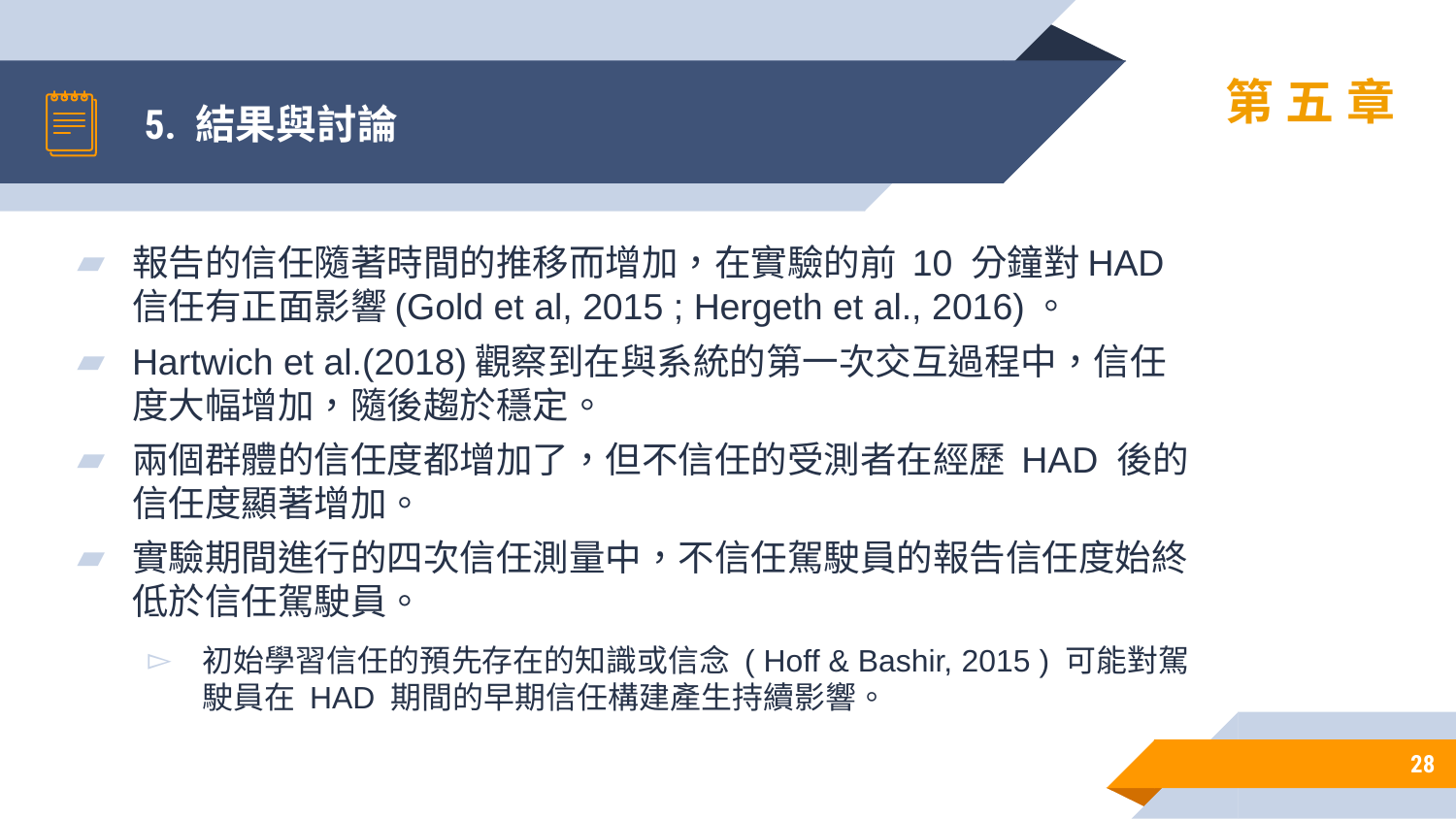

# 5. 結果與討論
第五章

報告的信任隨著時間的推移而增加，在實驗的前 10 分鐘對HAD 信任有正面影響(Gold et al, 2015 ; Hergeth et al., 2016)。
Hartwich et al.(2018)觀察到在與系統的第一次交互過程中，信任度大幅增加，隨後趨於穩定。
兩個群體的信任度都增加了，但不信任的受測者在經歷 HAD 後的信任度顯著增加。
實驗期間進行的四次信任測量中，不信任駕駛員的報告信任度始終低於信任駕駛員。
初始學習信任的預先存在的知識或信念 ( Hoff & Bashir, 2015 ) 可能對駕駛員在 HAD 期間的早期信任構建產生持續影響。

28